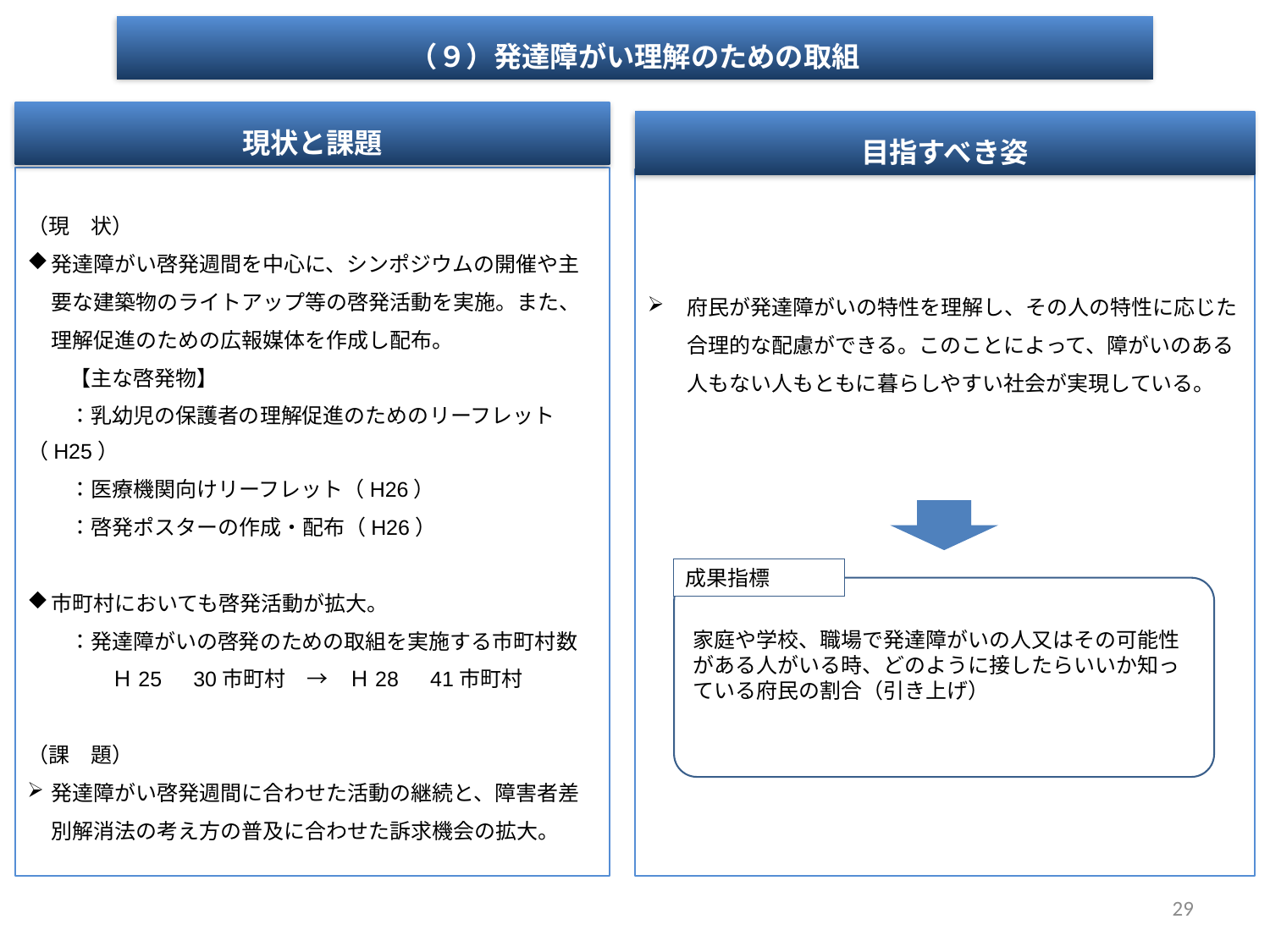

（９）発達障がい理解のための取組
現状と課題
目指すべき姿
（現　状）
発達障がい啓発週間を中心に、シンポジウムの開催や主要な建築物のライトアップ等の啓発活動を実施。また、理解促進のための広報媒体を作成し配布。
　　【主な啓発物】
　　：乳幼児の保護者の理解促進のためのリーフレット
　　　　　　　　　　　　　　　　　　　　　　　（H25）
　　：医療機関向けリーフレット（H26）
　　：啓発ポスターの作成・配布（H26）

市町村においても啓発活動が拡大。
　　：発達障がいの啓発のための取組を実施する市町村数
　　　　Ｈ25　30市町村　→　Ｈ28　41市町村

（課　題）
発達障がい啓発週間に合わせた活動の継続と、障害者差別解消法の考え方の普及に合わせた訴求機会の拡大。
府民が発達障がいの特性を理解し、その人の特性に応じた合理的な配慮ができる。このことによって、障がいのある人もない人もともに暮らしやすい社会が実現している。

成果指標
家庭や学校、職場で発達障がいの人又はその可能性がある人がいる時、どのように接したらいいか知っている府民の割合（引き上げ）

29